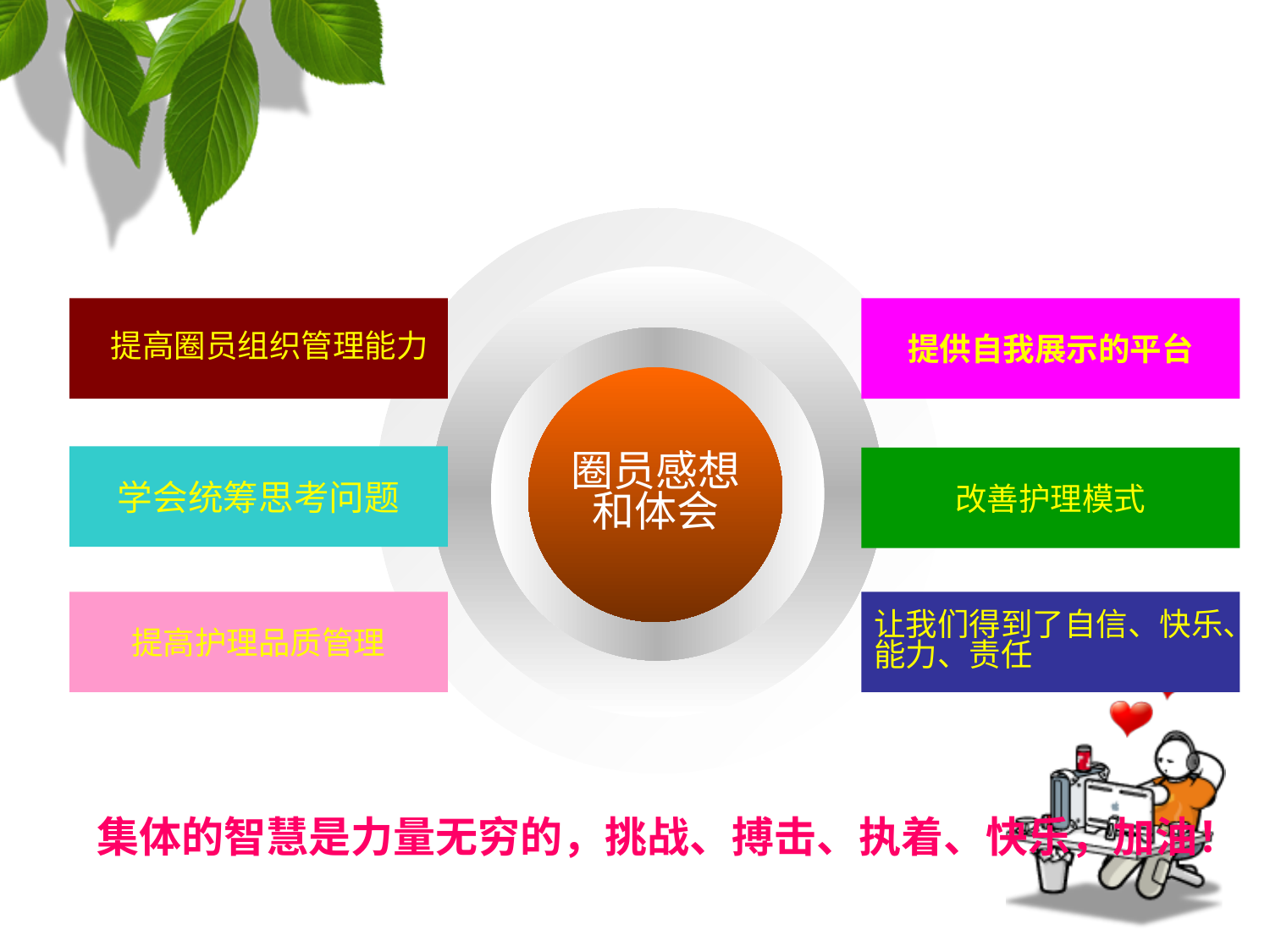

提高圈员组织管理能力
提供自我展示的平台

圈员感想
和体会
学会统筹思考问题
改善护理模式
提高护理品质管理
让我们得到了自信、快乐、
能力、责任

集体的智慧是力量无穷的，挑战、搏击、执着、快乐，加油！